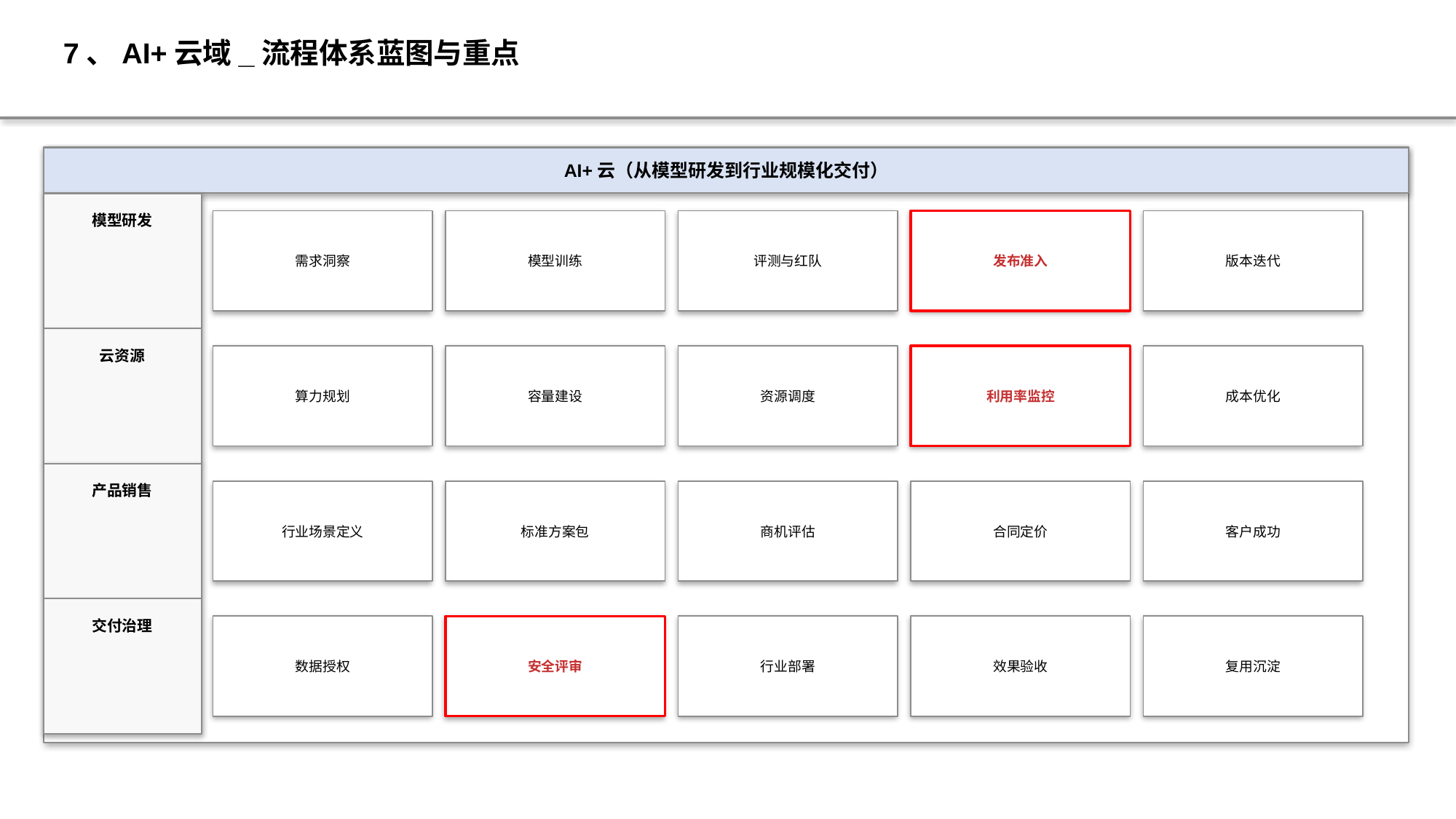

7、AI+云域_流程体系蓝图与重点

AI+云（从模型研发到行业规模化交付）

模型研发
需求洞察
模型训练
评测与红队
发布准入
版本迭代

云资源
算力规划
容量建设
资源调度
利用率监控
成本优化

产品销售
行业场景定义
标准方案包
商机评估
合同定价
客户成功

交付治理
数据授权
安全评审
行业部署
效果验收
复用沉淀